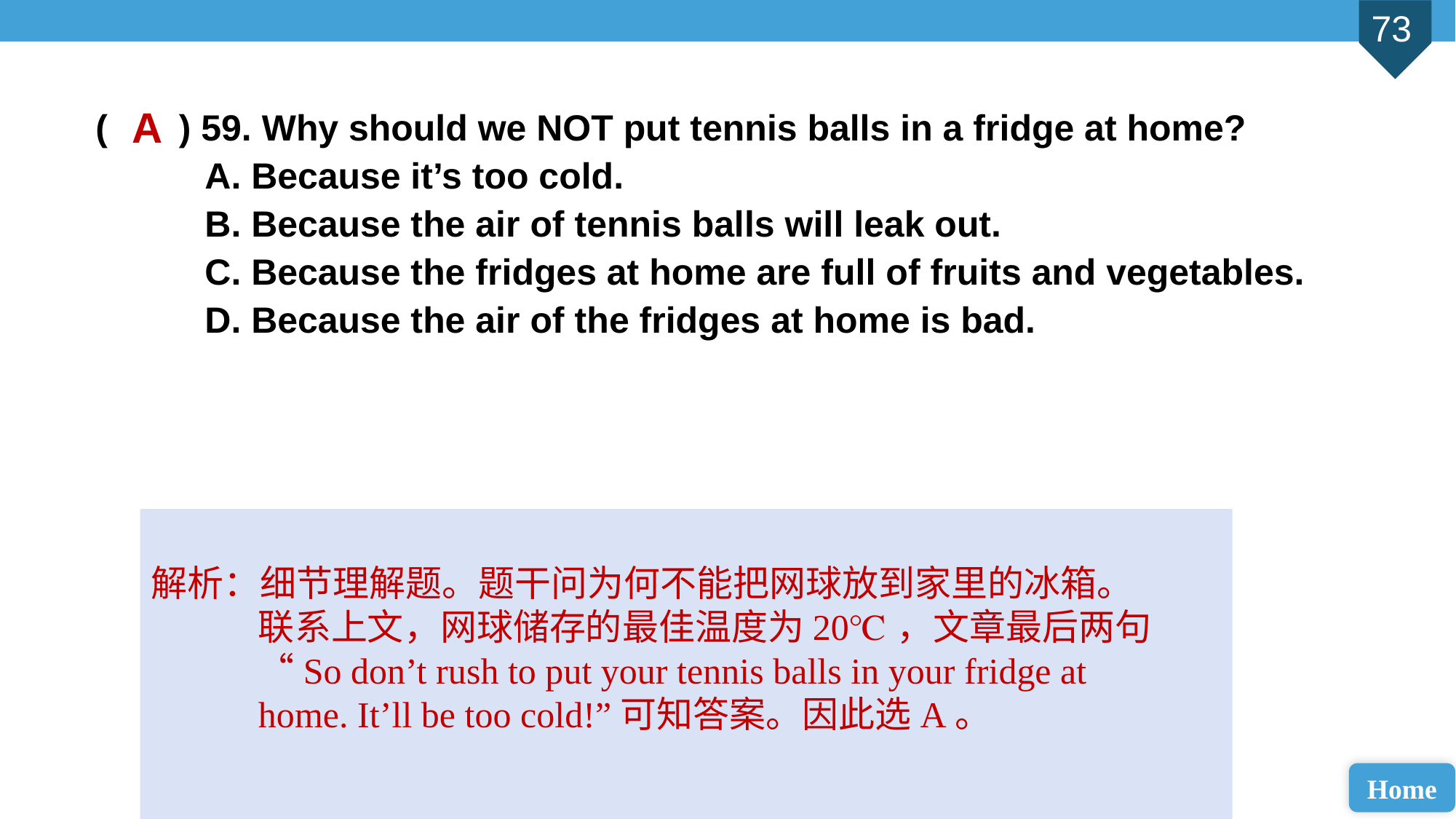

A
(       ) 59. Why should we NOT put tennis balls in a fridge at home?
A. Because it’s too cold.
B. Because the air of tennis balls will leak out.
C. Because the fridges at home are full of fruits and vegetables.
D. Because the air of the fridges at home is bad.

解析：细节理解题。题干问为何不能把网球放到家里的冰箱。联系上文，网球储存的最佳温度为20℃，文章最后两句“So don’t rush to put your tennis balls in your fridge at home. It’ll be too cold!”可知答案。因此选A。